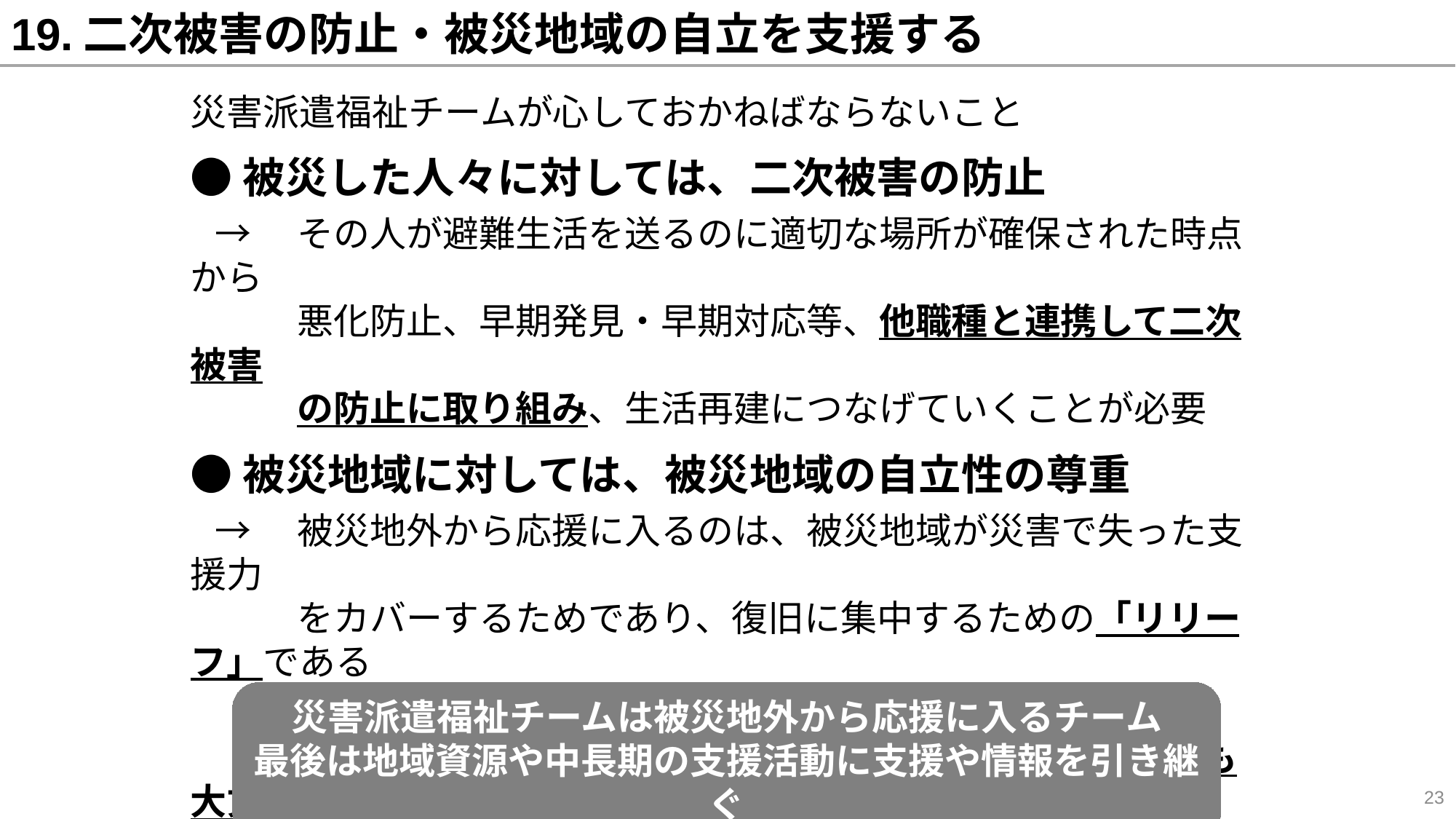

# 19.二次被害の防止・被災地域の自立を支援する
災害派遣福祉チームが心しておかねばならないこと
●被災した人々に対しては、二次被害の防止
   →	その人が避難生活を送るのに適切な場所が確保された時点から
	悪化防止、早期発見・早期対応等、他職種と連携して二次被害
	の防止に取り組み、生活再建につなげていくことが必要
●被災地域に対しては、被災地域の自立性の尊重
   →	被災地外から応援に入るのは、被災地域が災害で失った支援力
	をカバーするためであり、復旧に集中するための「リリーフ」である
	ゆえに、災害派遣福祉チームの活動には「期限がある」
　 →	ゆえに、チームの活動当初から自分たちがいなくなっても大丈夫
	な状態となることを目指した活動を心掛ける
	×　自分がやりたい支援・やりすぎの支援は禁物
災害派遣福祉チームは被災地外から応援に入るチーム
最後は地域資源や中長期の支援活動に支援や情報を引き継ぐ
23